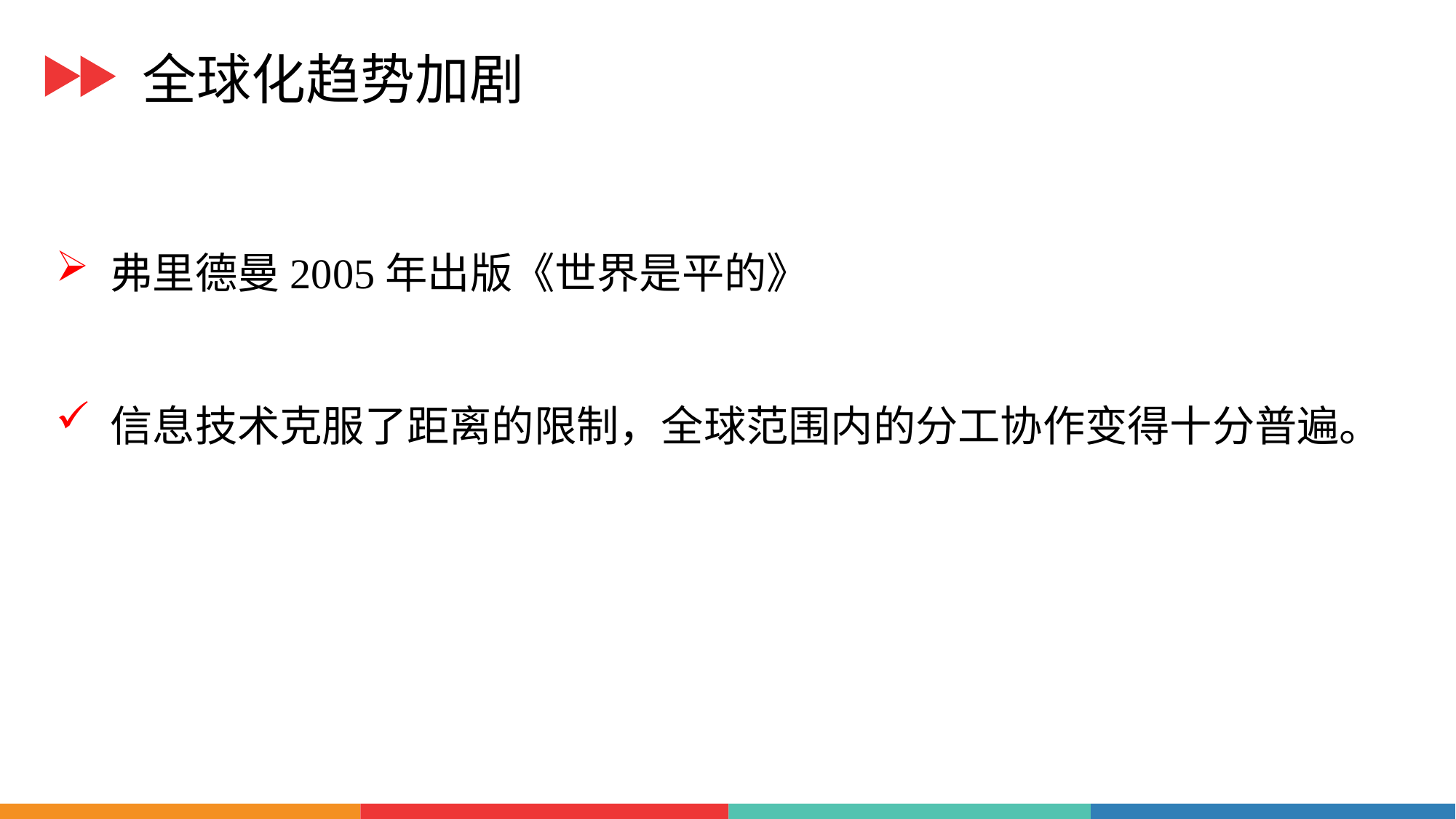

全球化趋势加剧

弗里德曼2005年出版《世界是平的》
信息技术克服了距离的限制，全球范围内的分工协作变得十分普遍。

12